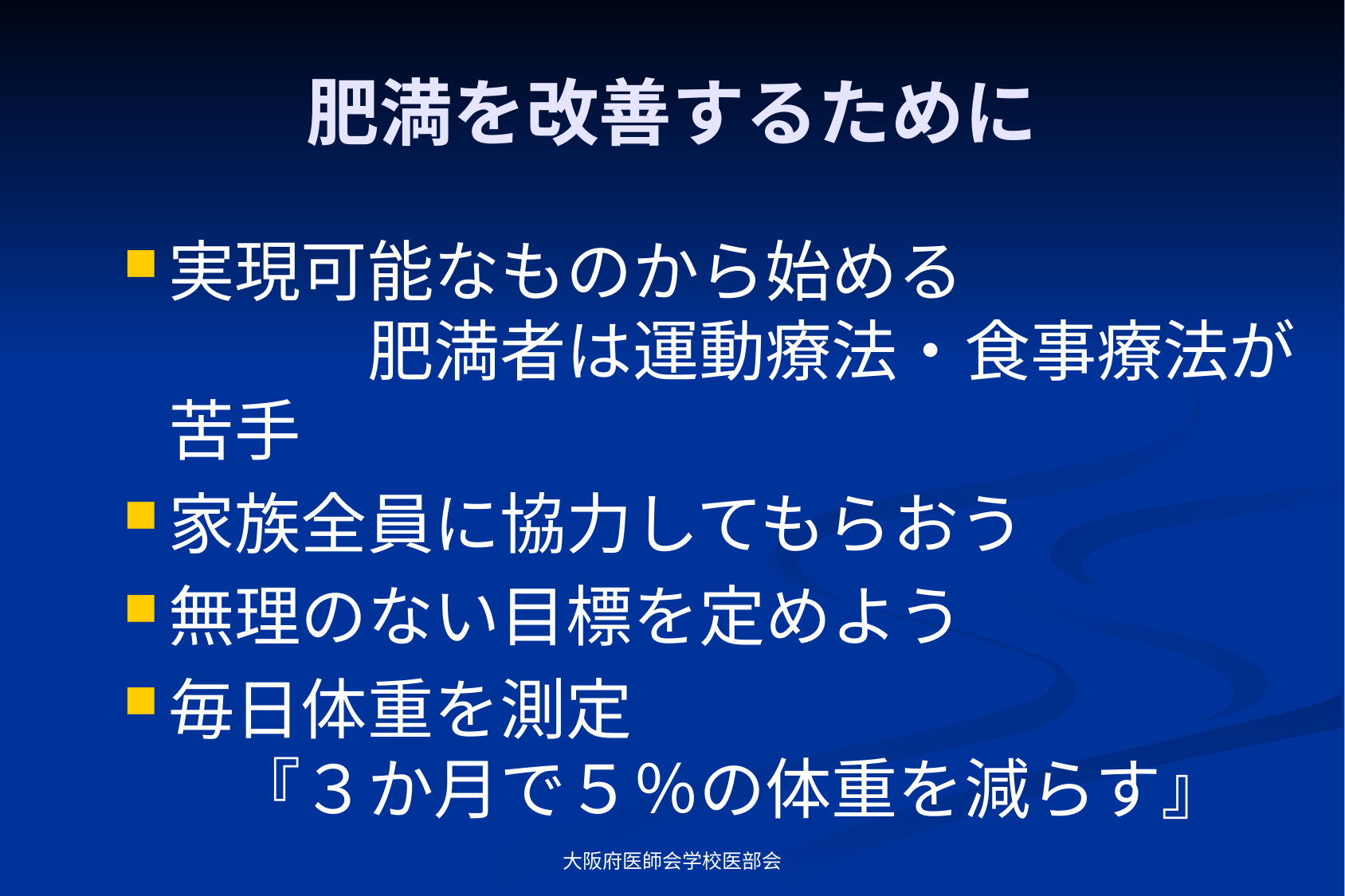

# 肥満を改善するために
実現可能なものから始める　　　　　　　　肥満者は運動療法・食事療法が苦手
家族全員に協力してもらおう
無理のない目標を定めよう
毎日体重を測定
　『３か月で５％の体重を減らす』
大阪府医師会学校医部会